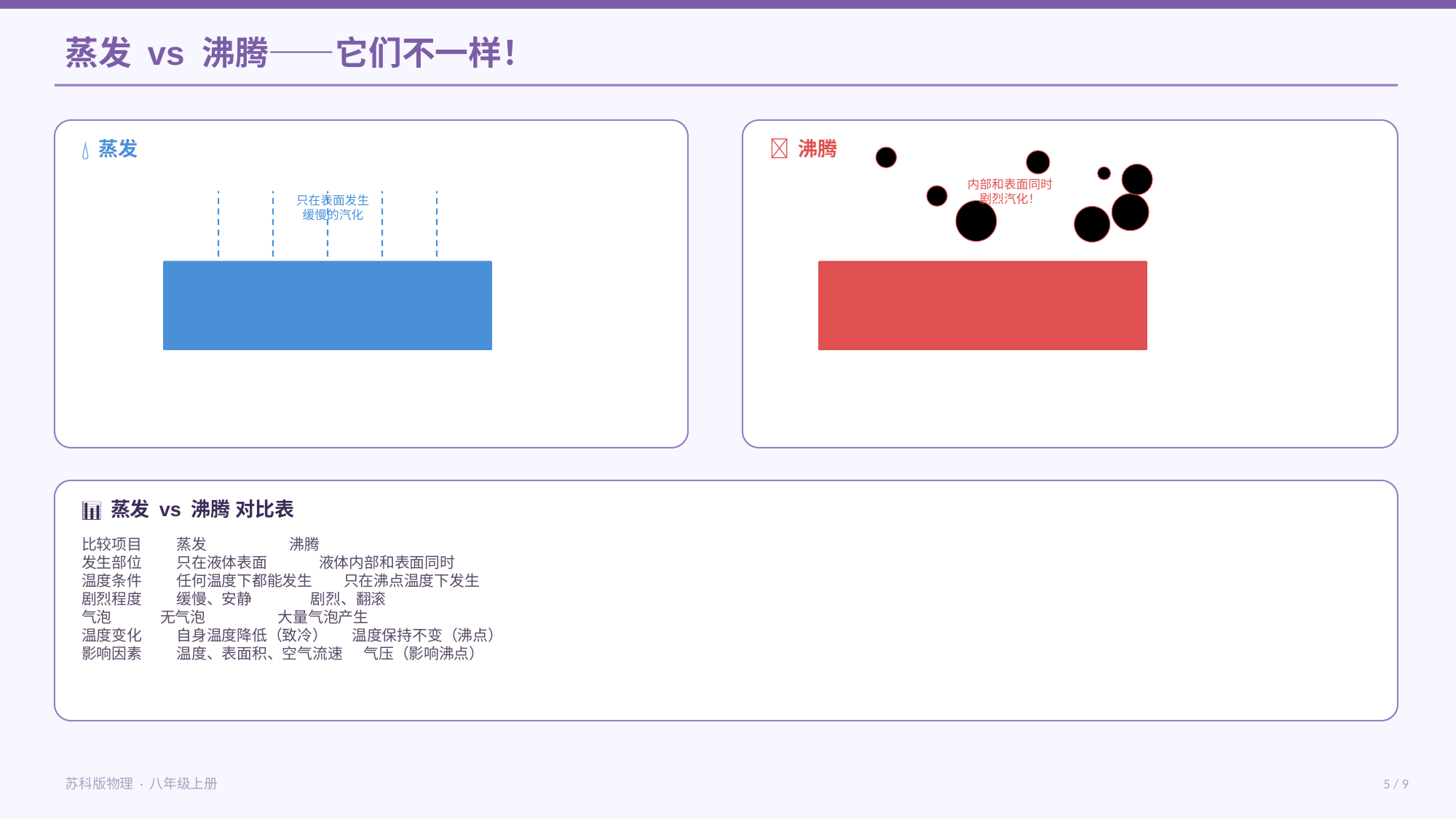

蒸发 vs 沸腾——它们不一样！

💧 蒸发
🫧 沸腾

内部和表面同时
剧烈汽化！

只在表面发生
缓慢的汽化

液体
液体

📊 蒸发 vs 沸腾 对比表
比较项目          蒸发                        沸腾
发生部位          只在液体表面               液体内部和表面同时
温度条件          任何温度下都能发生         只在沸点温度下发生
剧烈程度          缓慢、安静                 剧烈、翻滚
气泡              无气泡                     大量气泡产生
温度变化          自身温度降低（致冷）       温度保持不变（沸点）
影响因素          温度、表面积、空气流速      气压（影响沸点）
苏科版物理 · 八年级上册
5 / 9